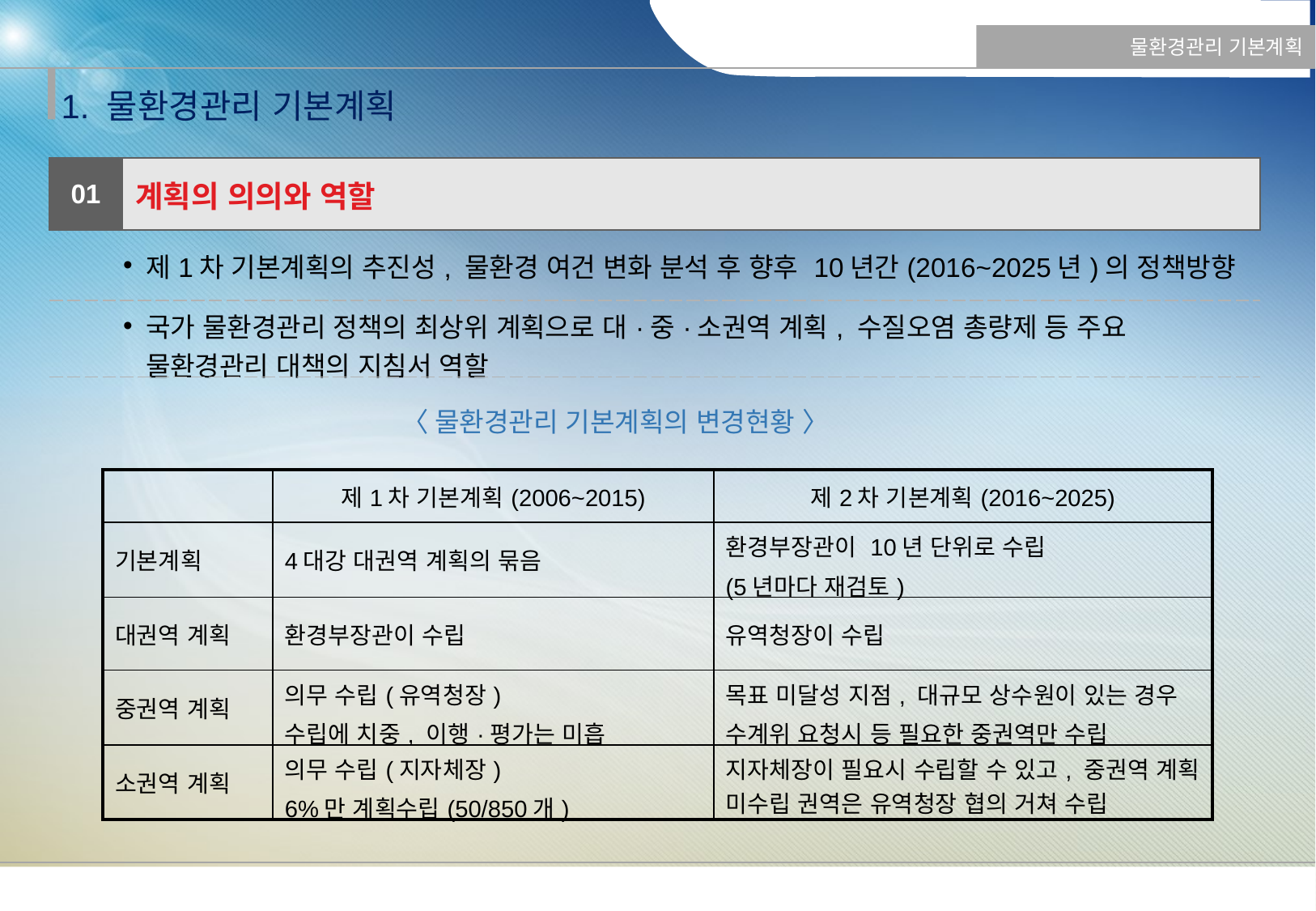

물환경관리 기본계획
1. 물환경관리 기본계획
| 01 | 계획의 의의와 역할 |
| --- | --- |
| 제1차 기본계획의 추진성, 물환경 여건 변화 분석 후 향후 10년간(2016~2025년)의 정책방향 |  |
| 국가 물환경관리 정책의 최상위 계획으로 대·중·소권역 계획, 수질오염 총량제 등 주요 물환경관리 대책의 지침서 역할 |  |
〈 물환경관리 기본계획의 변경현황 〉
|  | 제1차 기본계획(2006~2015) | 제2차 기본계획(2016~2025) |
| --- | --- | --- |
| 기본계획 | 4대강 대권역 계획의 묶음 | 환경부장관이 10년 단위로 수립 (5년마다 재검토) |
| 대권역 계획 | 환경부장관이 수립 | 유역청장이 수립 |
| 중권역 계획 | 의무 수립(유역청장) 수립에 치중, 이행·평가는 미흡 | 목표 미달성 지점, 대규모 상수원이 있는 경우 수계위 요청시 등 필요한 중권역만 수립 |
| 소권역 계획 | 의무 수립(지자체장) 6%만 계획수립(50/850개) | 지자체장이 필요시 수립할 수 있고, 중권역 계획 미수립 권역은 유역청장 협의 거쳐 수립 |